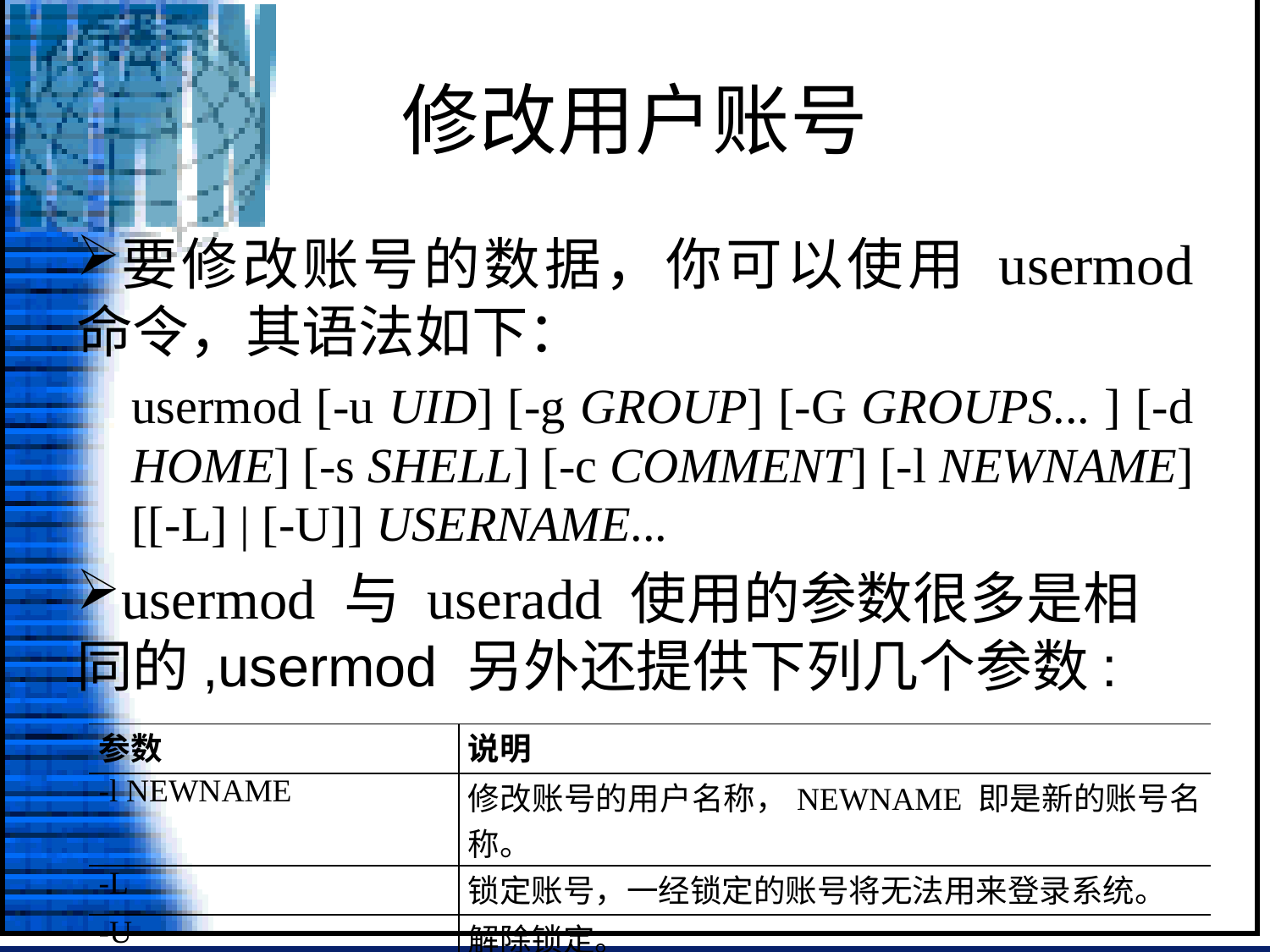

# 修改用户账号
要修改账号的数据，你可以使用 usermod 命令，其语法如下：
usermod [-u UID] [-g GROUP] [-G GROUPS... ] [-d HOME] [-s SHELL] [-c COMMENT] [-l NEWNAME] [[-L] | [-U]] USERNAME...
usermod 与 useradd 使用的参数很多是相同的,usermod 另外还提供下列几个参数:
| 参数 | 说明 |
| --- | --- |
| -l NEWNAME | 修改账号的用户名称，NEWNAME 即是新的账号名称。 |
| -L | 锁定账号，一经锁定的账号将无法用来登录系统。 |
| -U | 解除锁定。 |